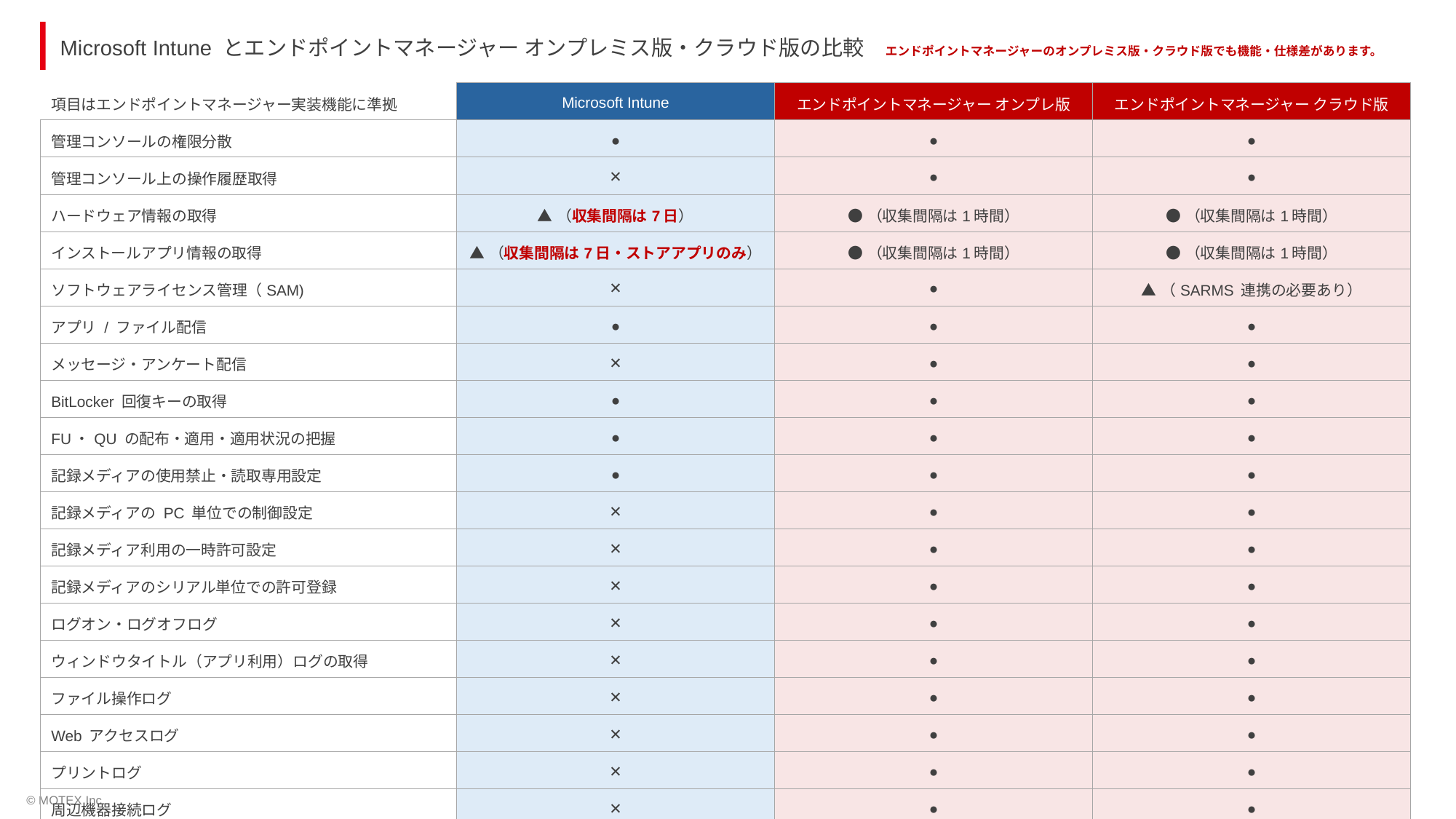

Microsoft Intune とエンドポイントマネージャー オンプレミス版・クラウド版の比較　エンドポイントマネージャーのオンプレミス版・クラウド版でも機能・仕様差があります。
| 項目はエンドポイントマネージャー実装機能に準拠 | Microsoft Intune | エンドポイントマネージャー オンプレ版 | エンドポイントマネージャー クラウド版 |
| --- | --- | --- | --- |
| 管理コンソールの権限分散 | ● | ● | ● |
| 管理コンソール上の操作履歴取得 | ✕ | ● | ● |
| ハードウェア情報の取得 | ▲（収集間隔は7日） | ●（収集間隔は1時間） | ●（収集間隔は1時間） |
| インストールアプリ情報の取得 | ▲（収集間隔は7日・ストアアプリのみ） | ●（収集間隔は1時間） | ●（収集間隔は1時間） |
| ソフトウェアライセンス管理（SAM) | ✕ | ● | ▲（SARMS 連携の必要あり） |
| アプリ / ファイル配信 | ● | ● | ● |
| メッセージ・アンケート配信 | ✕ | ● | ● |
| BitLocker 回復キーの取得 | ● | ● | ● |
| FU・QU の配布・適用・適用状況の把握 | ● | ● | ● |
| 記録メディアの使用禁止・読取専用設定 | ● | ● | ● |
| 記録メディアの PC 単位での制御設定 | ✕ | ● | ● |
| 記録メディア利用の一時許可設定 | ✕ | ● | ● |
| 記録メディアのシリアル単位での許可登録 | ✕ | ● | ● |
| ログオン・ログオフログ | ✕ | ● | ● |
| ウィンドウタイトル（アプリ利用）ログの取得 | ✕ | ● | ● |
| ファイル操作ログ | ✕ | ● | ● |
| Web アクセスログ | ✕ | ● | ● |
| プリントログ | ✕ | ● | ● |
| 周辺機器接続ログ | ✕ | ● | ● |
| アプリ稼働・アプリ通ログ | ✕ | ● | ●（オプション機能） |